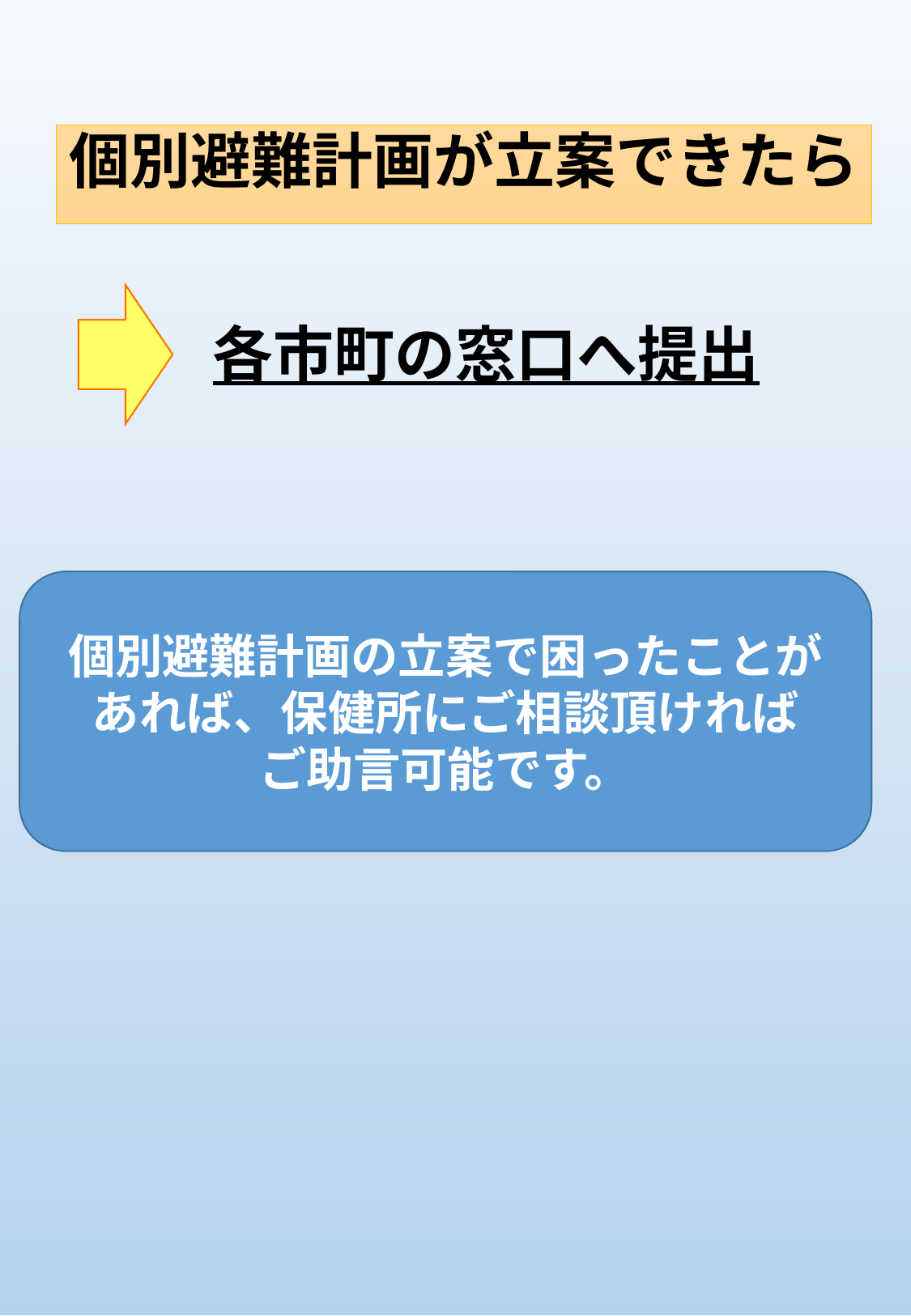

個別避難計画が立案できたら

各市町の窓口へ提出
個別避難計画の立案で困ったことが
あれば、保健所にご相談頂ければ
ご助言可能です。